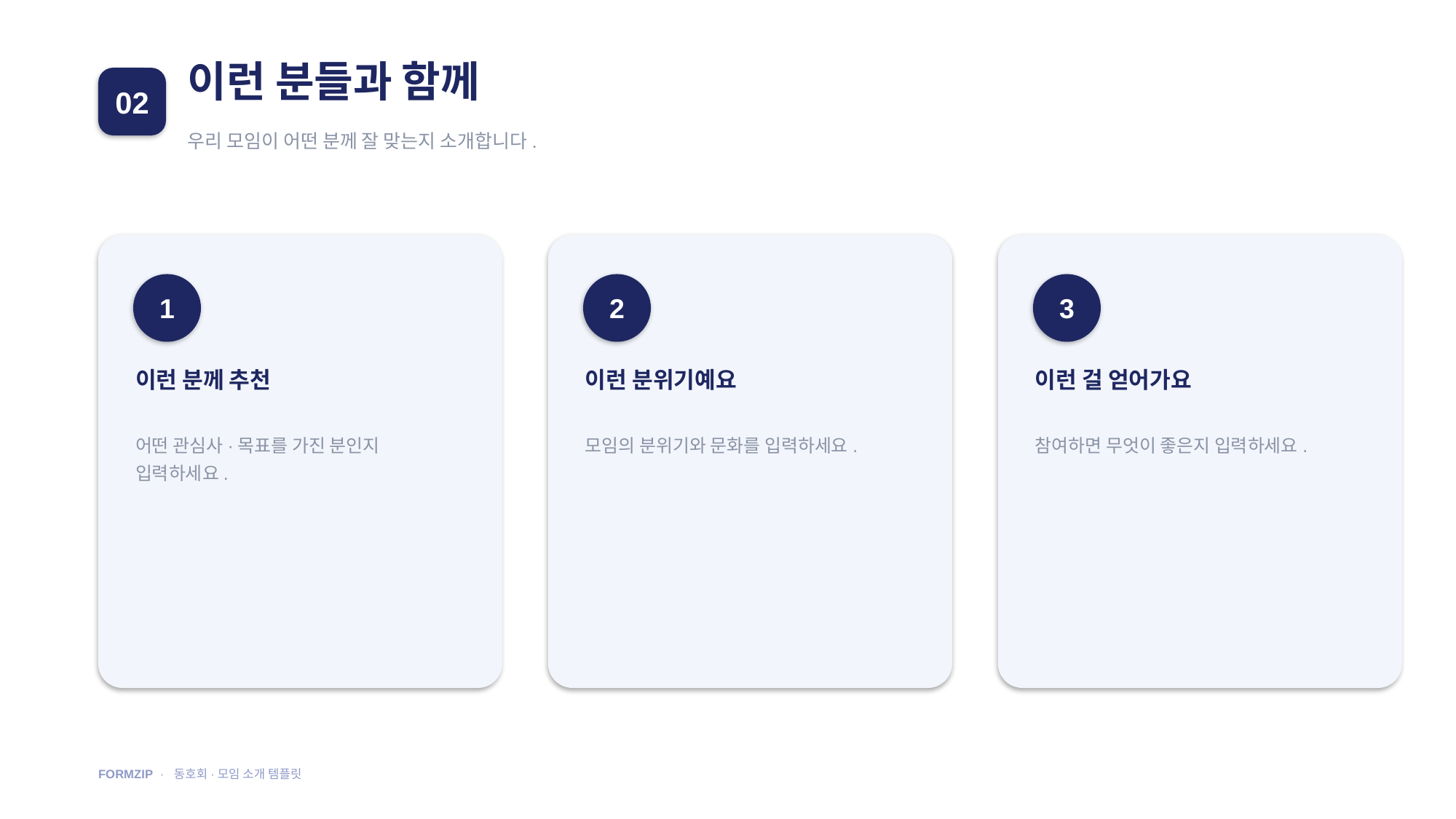

이런 분들과 함께
02
우리 모임이 어떤 분께 잘 맞는지 소개합니다.

1
2
3
이런 분께 추천
이런 분위기예요
이런 걸 얻어가요
어떤 관심사·목표를 가진 분인지 입력하세요.
모임의 분위기와 문화를 입력하세요.
참여하면 무엇이 좋은지 입력하세요.
FORMZIP  ·  동호회·모임 소개 템플릿